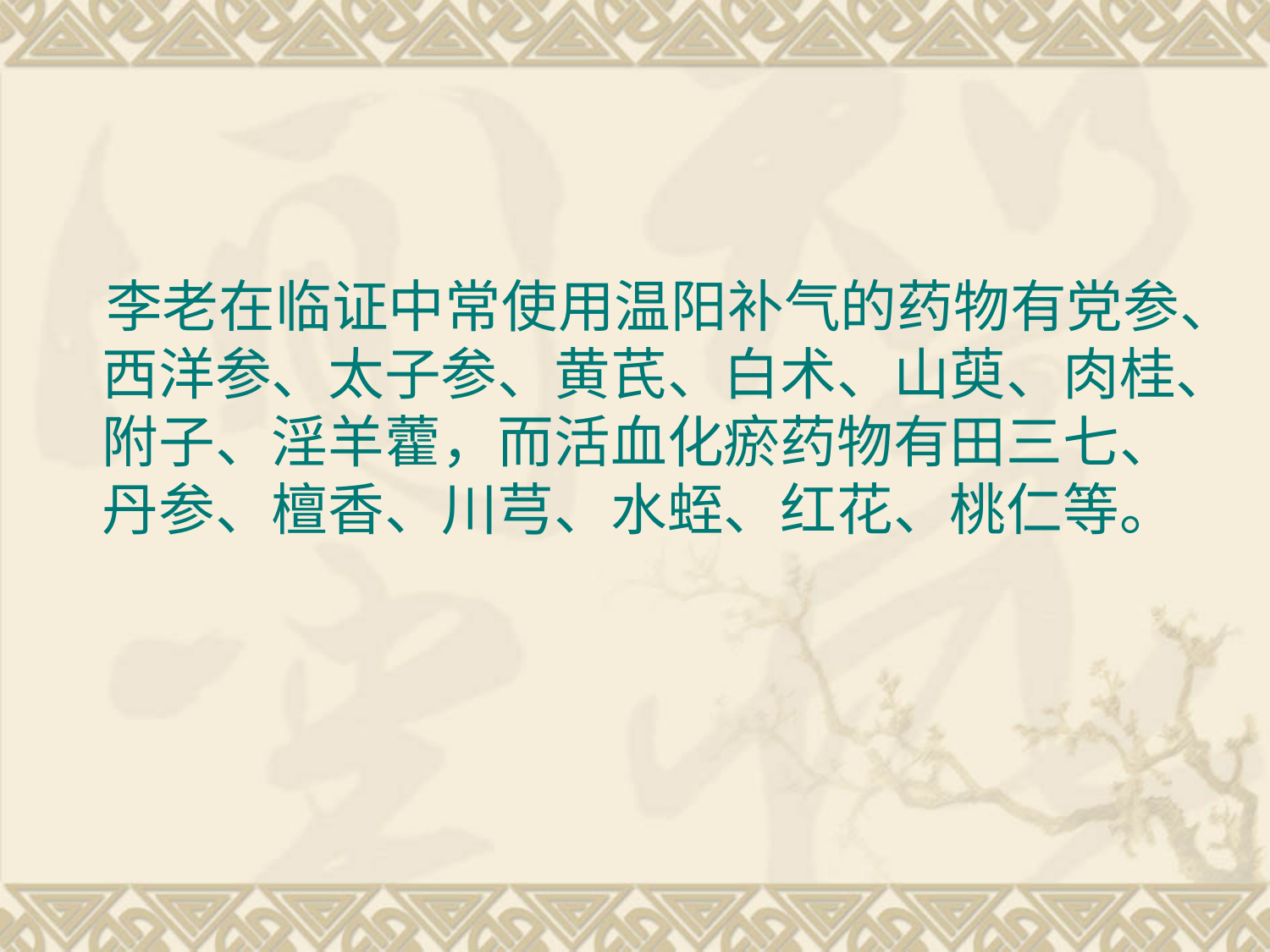

#
   李老在临证中常使用温阳补气的药物有党参、西洋参、太子参、黄芪、白术、山萸、肉桂、附子、淫羊藿，而活血化瘀药物有田三七、丹参、檀香、川芎、水蛭、红花、桃仁等。